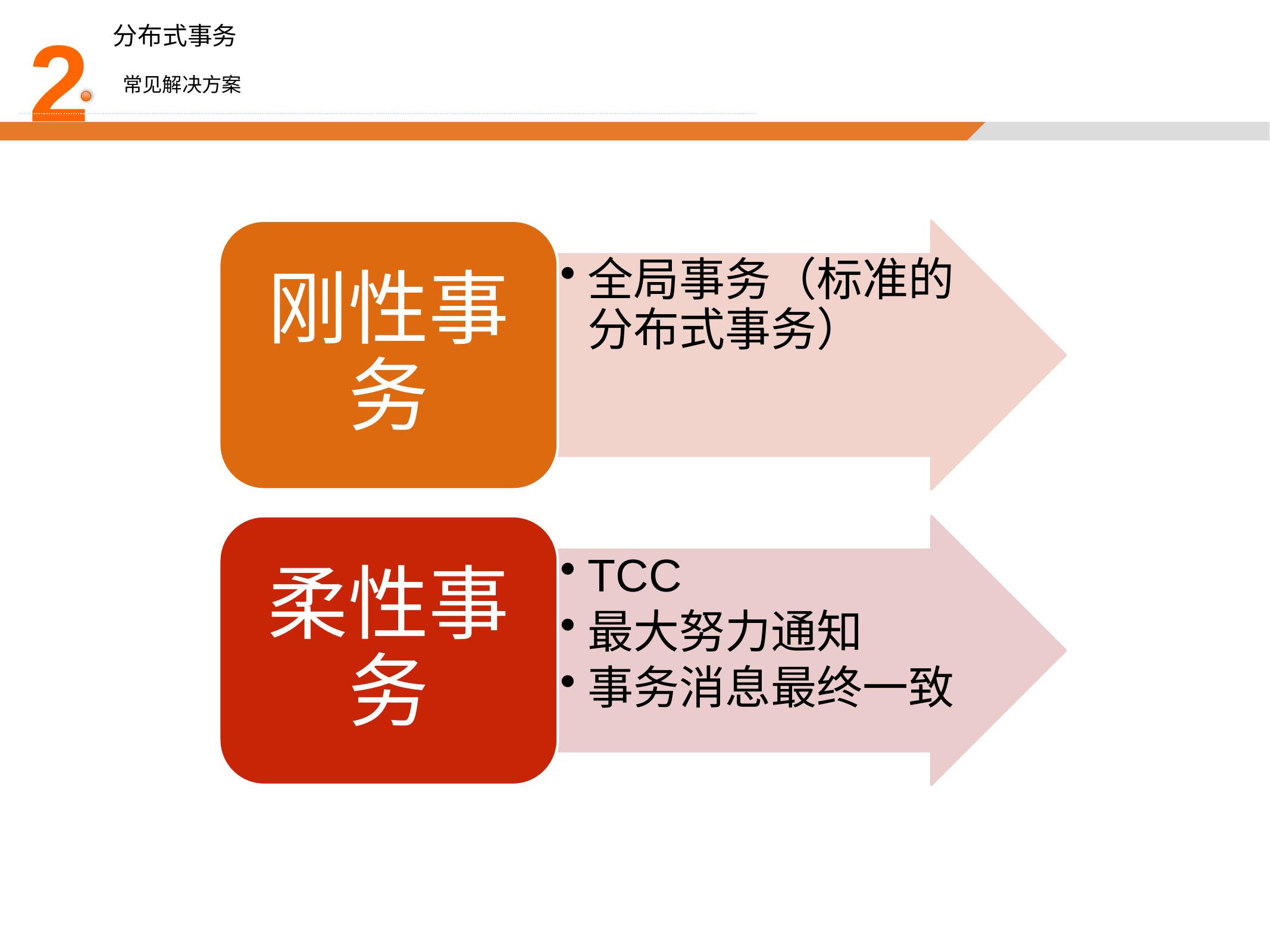

2
分布式事务

常见解决方案
刚性事务
全局事务（标准的分布式事务）
柔性事务
TCC
最大努力通知
事务消息最终一致